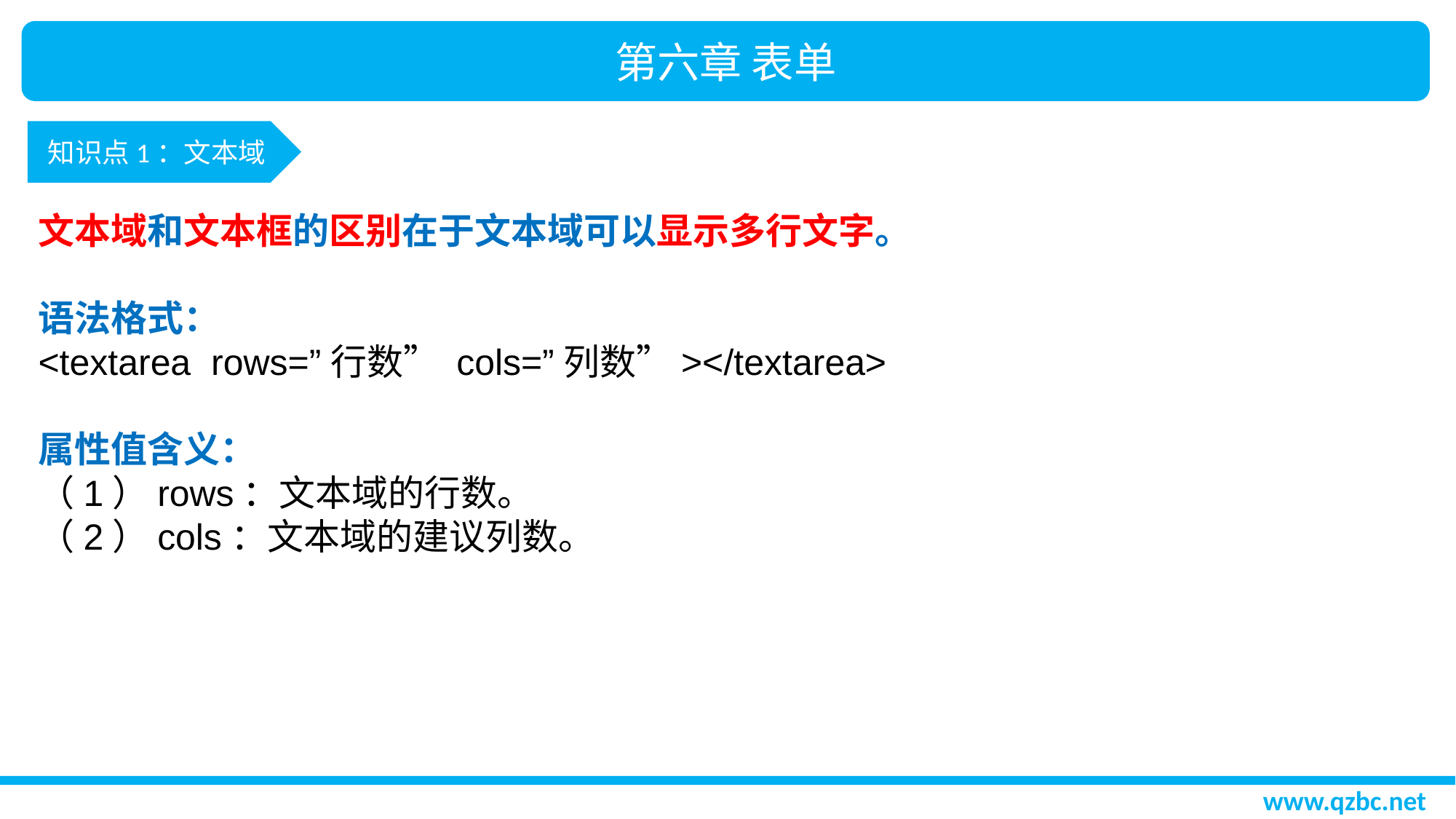

第六章 表单
知识点1：文本域
文本域和文本框的区别在于文本域可以显示多行文字。

语法格式：
<textarea  rows=”行数” cols=”列数”></textarea>

属性值含义：
（1）rows：文本域的行数。
（2）cols：文本域的建议列数。

www.qzbc.net